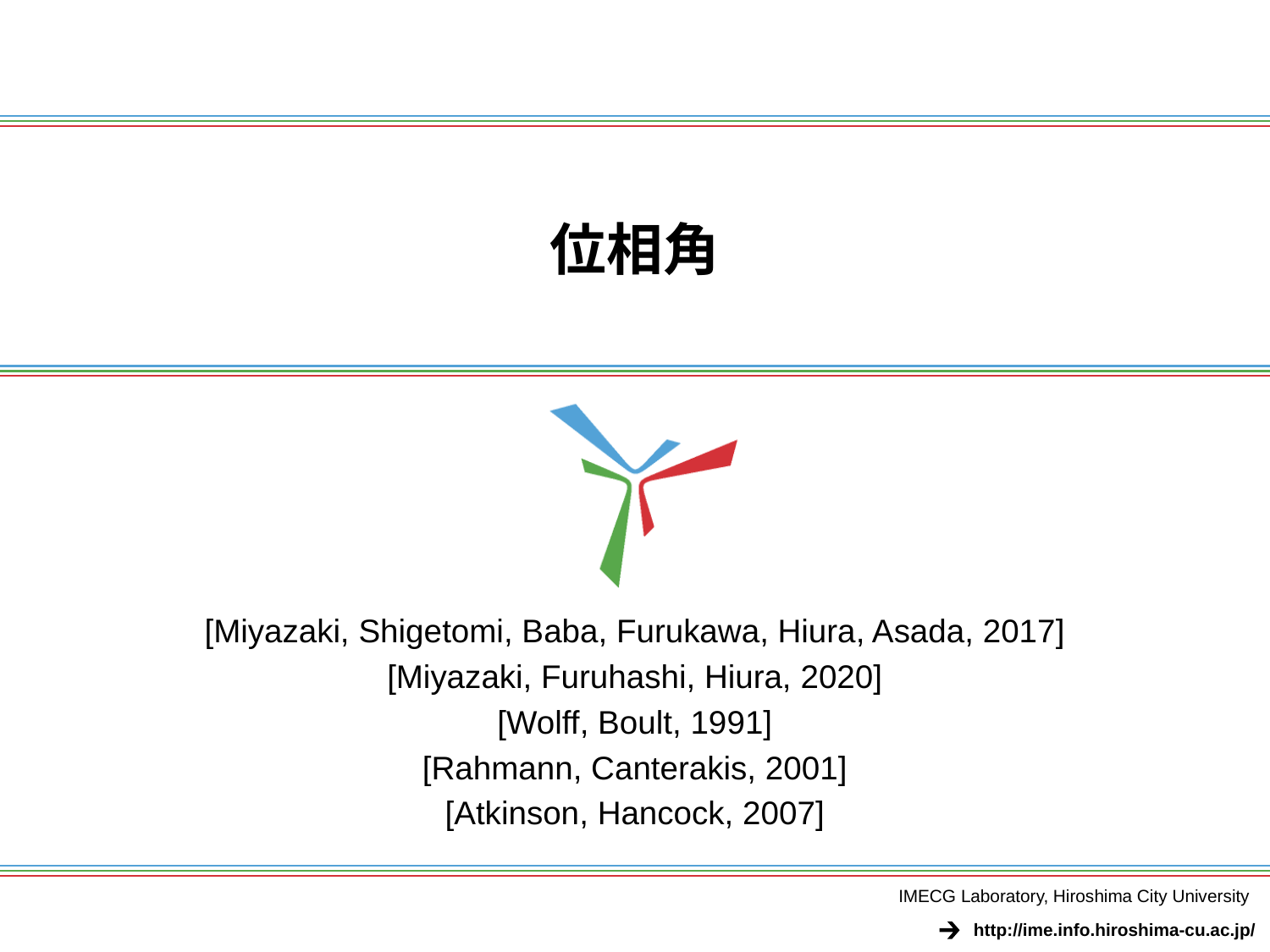

# 位相角
[Miyazaki, Shigetomi, Baba, Furukawa, Hiura, Asada, 2017]
[Miyazaki, Furuhashi, Hiura, 2020]
[Wolff, Boult, 1991]
[Rahmann, Canterakis, 2001]
[Atkinson, Hancock, 2007]